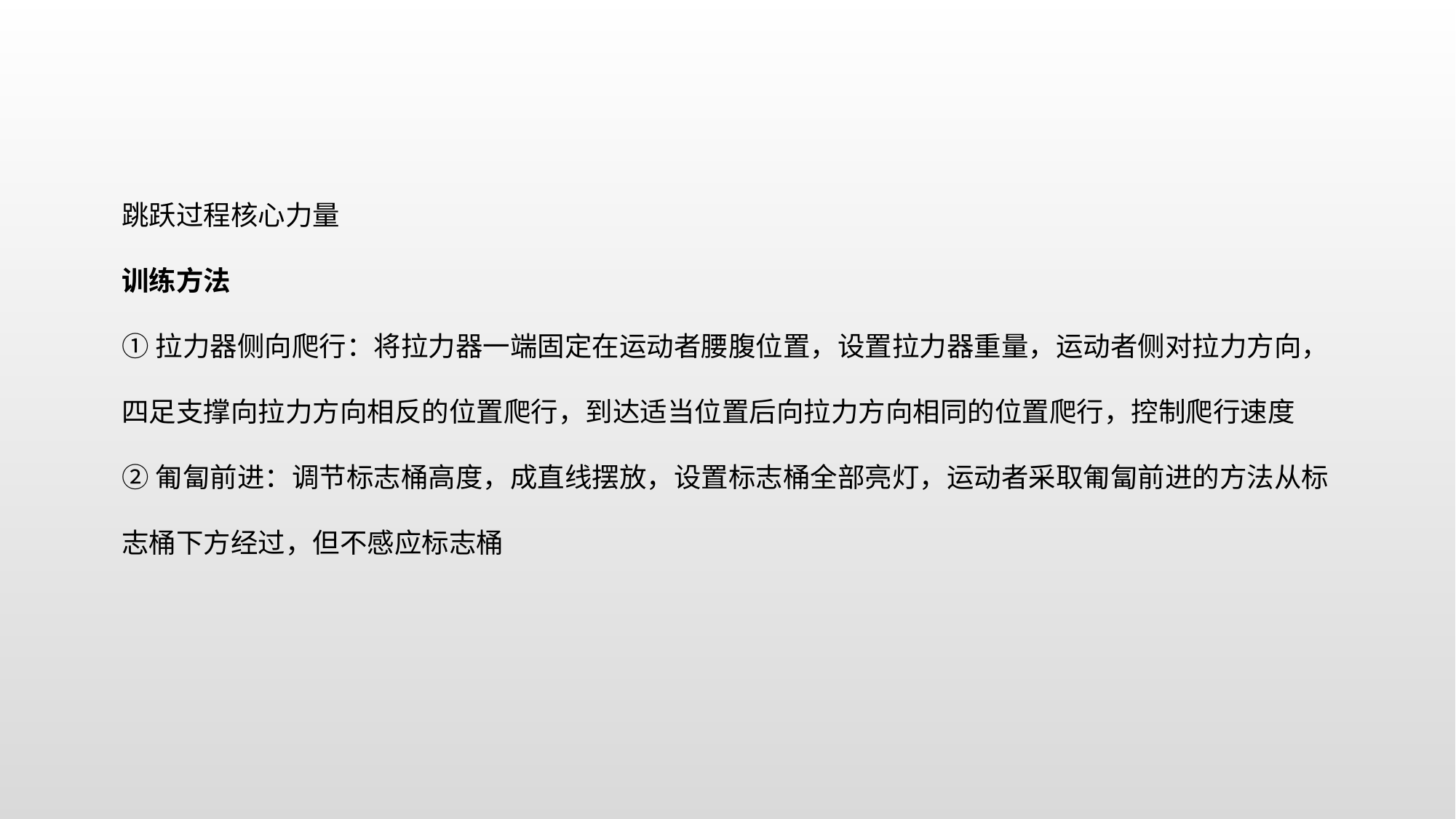

跳跃过程核心力量
训练方法
①拉力器侧向爬行：将拉力器一端固定在运动者腰腹位置，设置拉力器重量，运动者侧对拉力方向，四足支撑向拉力方向相反的位置爬行，到达适当位置后向拉力方向相同的位置爬行，控制爬行速度
②匍匐前进：调节标志桶高度，成直线摆放，设置标志桶全部亮灯，运动者采取匍匐前进的方法从标志桶下方经过，但不感应标志桶